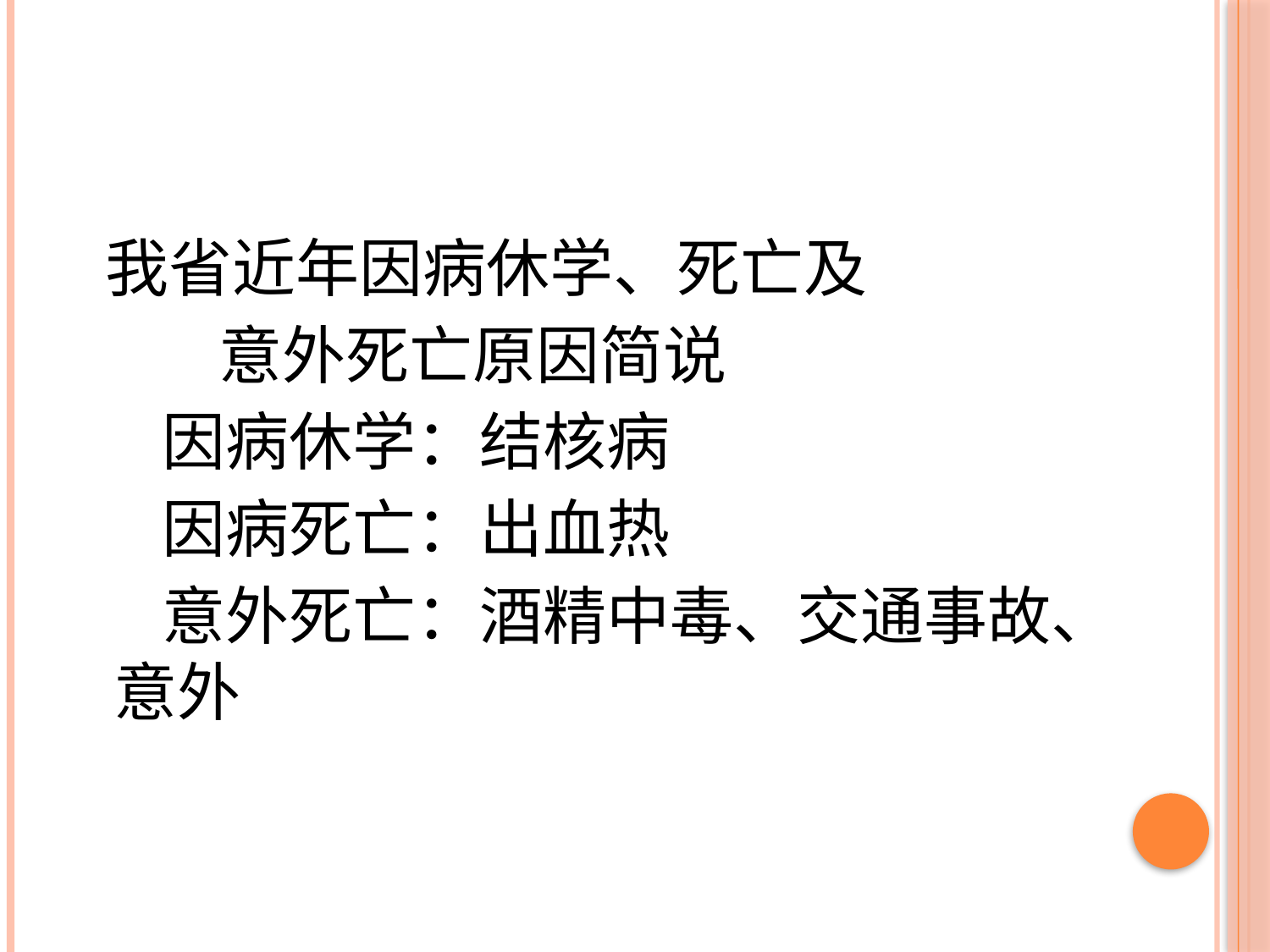

#
 我省近年因病休学、死亡及
         意外死亡原因简说
     因病休学：结核病
     因病死亡：出血热
     意外死亡：酒精中毒、交通事故、意外